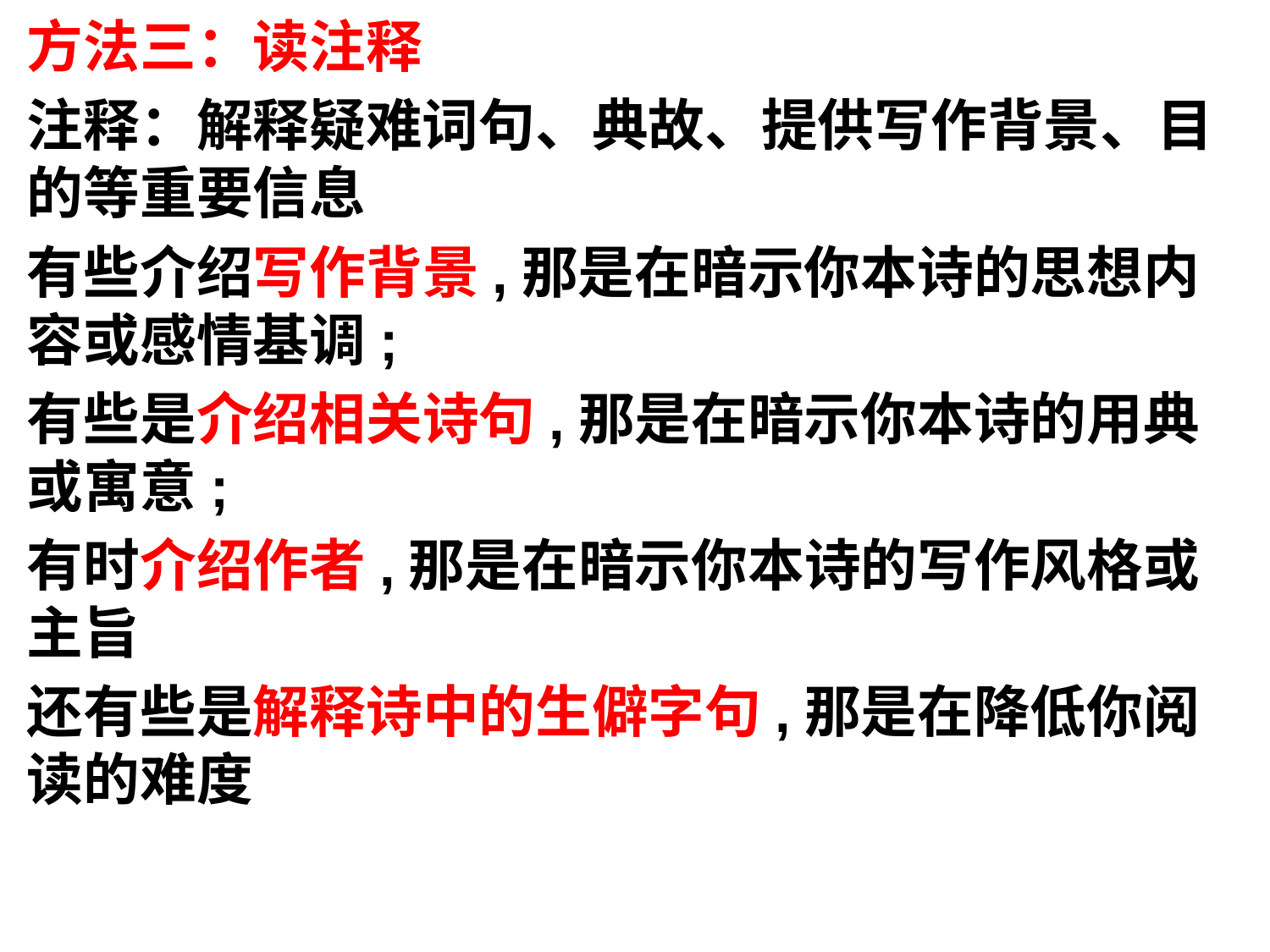

方法三：读注释
注释：解释疑难词句、典故、提供写作背景、目的等重要信息
有些介绍写作背景,那是在暗示你本诗的思想内容或感情基调;
有些是介绍相关诗句,那是在暗示你本诗的用典或寓意;
有时介绍作者,那是在暗示你本诗的写作风格或主旨
还有些是解释诗中的生僻字句,那是在降低你阅读的难度